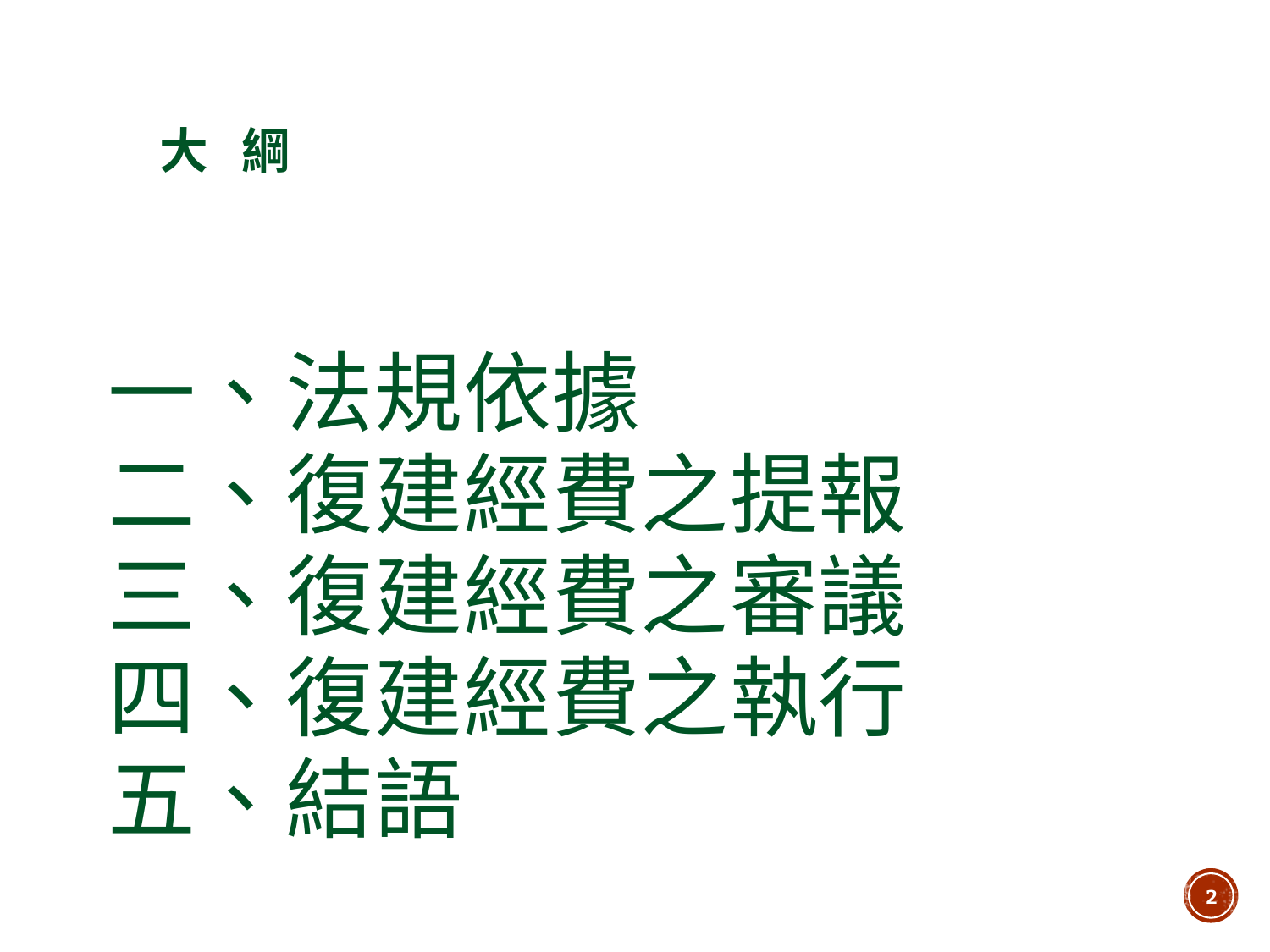

# 大   綱

一、法規依據
二、復建經費之提報
三、復建經費之審議
四、復建經費之執行
五、結語
2